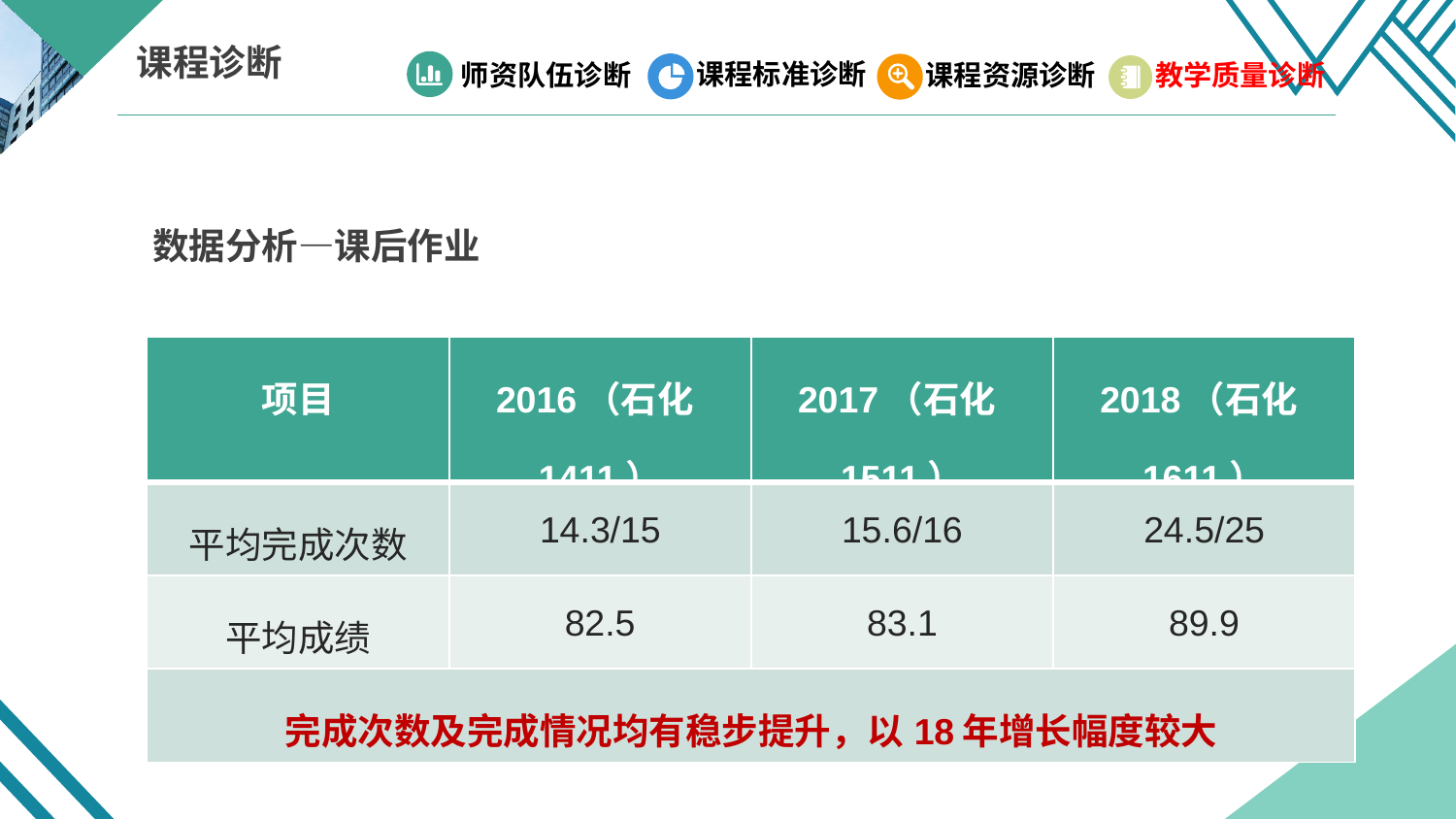

课程诊断
课程标准诊断
师资队伍诊断
课程资源诊断
教学质量诊断

数据分析—课后作业
| 项目 | 2016（石化1411） | 2017（石化1511） | 2018（石化1611） |
| --- | --- | --- | --- |
| 平均完成次数 | 14.3/15 | 15.6/16 | 24.5/25 |
| 平均成绩 | 82.5 | 83.1 | 89.9 |
| 完成次数及完成情况均有稳步提升，以18年增长幅度较大 |  |  |  |